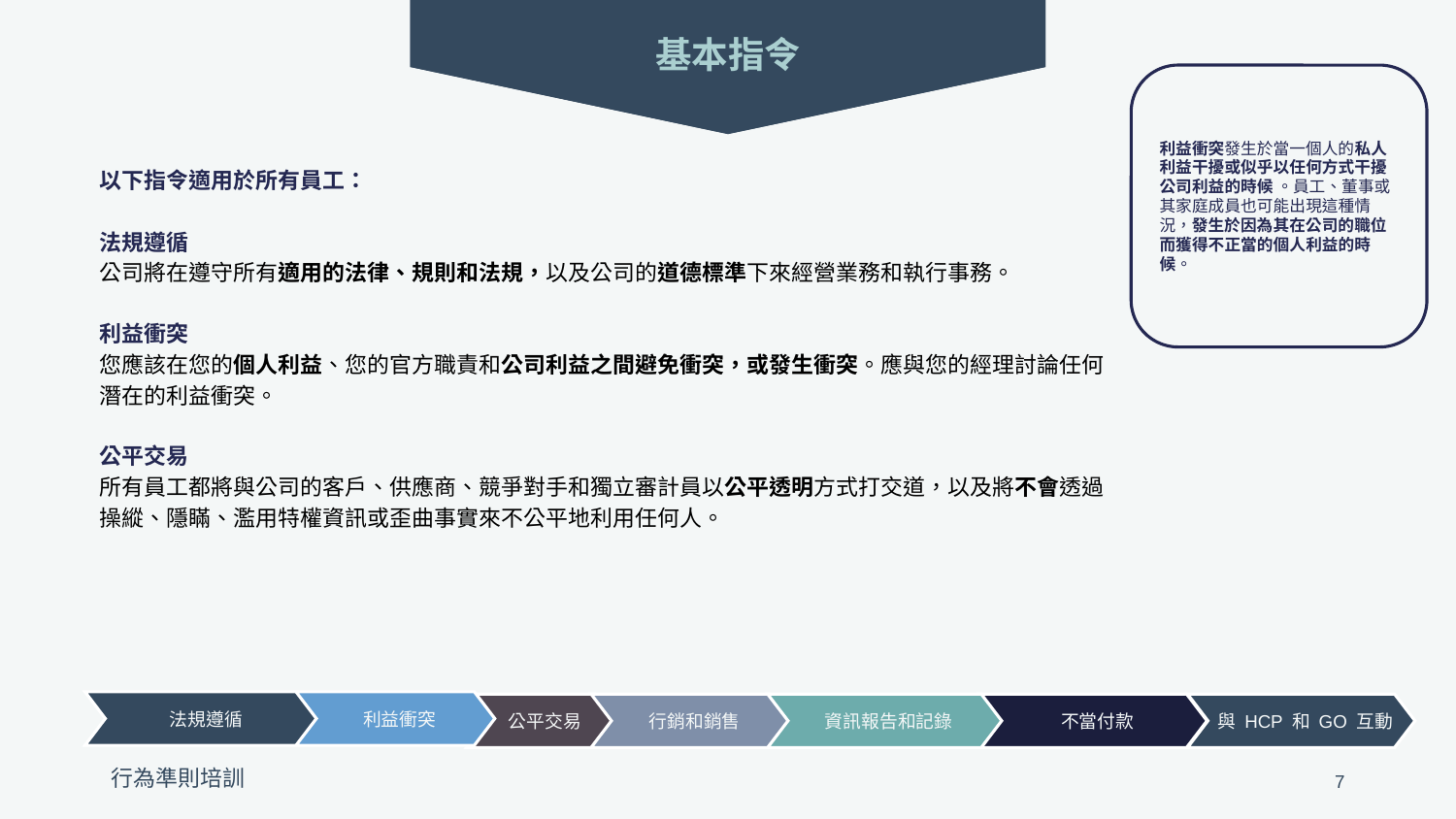

基本指令
利益衝突發生於當一個人的私人利益干擾或似乎以任何方式干擾公司利益的時候 。員工、董事或其家庭成員也可能出現這種情況，發生於因為其在公司的職位而獲得不正當的個人利益的時候。
以下指令適用於所有員工：

法規遵循
公司將在遵守所有適用的法律、規則和法規，以及公司的道德標準下來經營業務和執行事務。

利益衝突
您應該在您的個人利益、您的官方職責和公司利益之間避免衝突，或發生衝突。應與您的經理討論任何潛在的利益衝突。

公平交易
所有員工都將與公司的客戶、供應商、競爭對手和獨立審計員以公平透明方式打交道，以及將不會透過操縱、隱瞞、濫用特權資訊或歪曲事實來不公平地利用任何人。
法規遵循
利益衝突
行銷和銷售
資訊報告和記錄
不當付款
與 HCP 和 GO 互動
公平交易
7